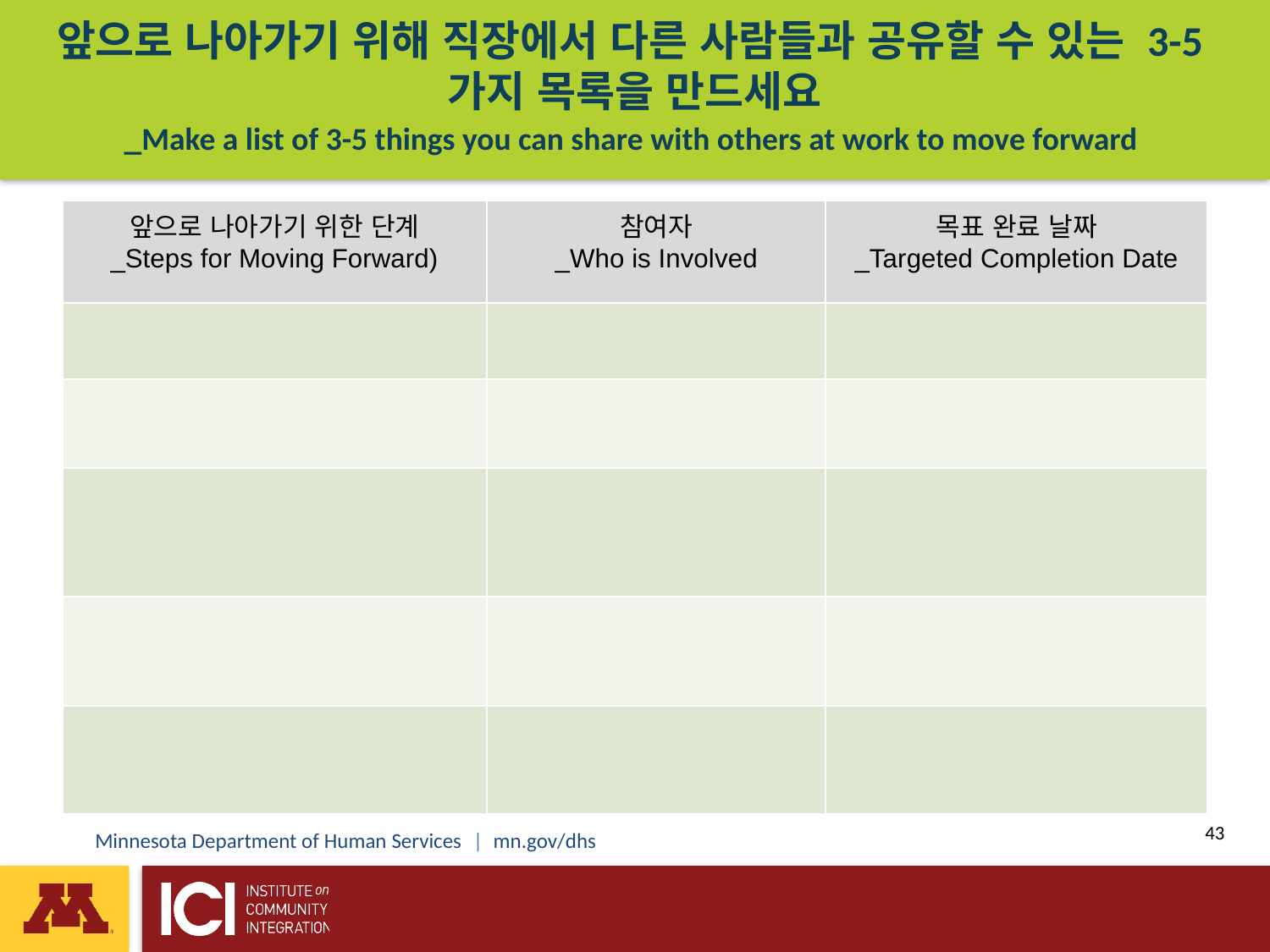

# 앞으로 나아가기 위해 직장에서 다른 사람들과 공유할 수 있는 3-5가지 목록을 만드세요 _Make a list of 3-5 things you can share with others at work to move forward
| 앞으로 나아가기 위한 단계 \_Steps for Moving Forward) | 참여자 \_Who is Involved | 목표 완료 날짜 \_Targeted Completion Date |
| --- | --- | --- |
|  |  |  |
|  |  |  |
|  |  |  |
|  |  |  |
|  |  |  |
                                                                                                                                                                                                                                                                     43
Minnesota Department of Human Services | mn.gov/dhs
42